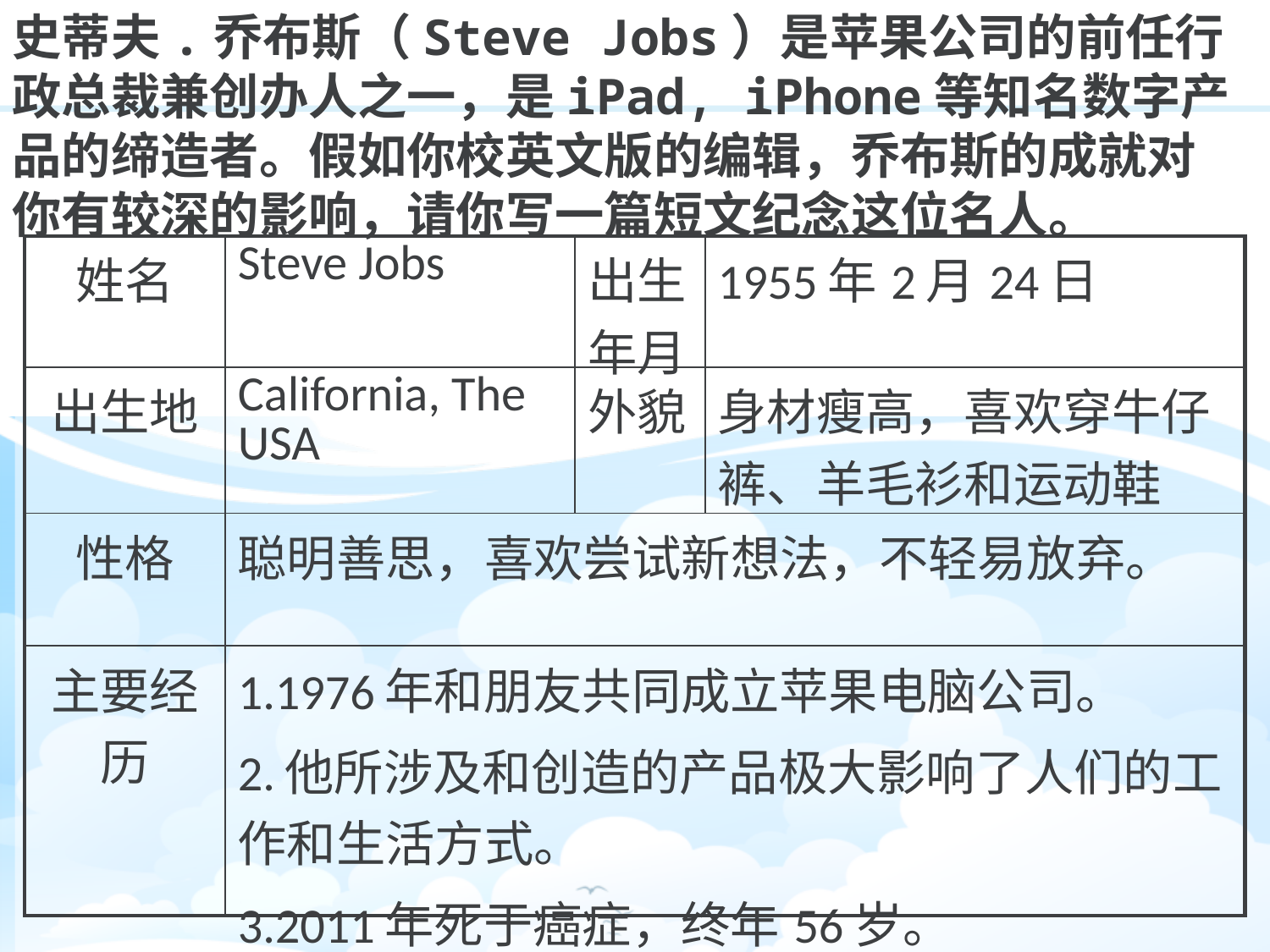

史蒂夫.乔布斯（Steve Jobs）是苹果公司的前任行政总裁兼创办人之一，是iPad, iPhone等知名数字产品的缔造者。假如你校英文版的编辑，乔布斯的成就对你有较深的影响，请你写一篇短文纪念这位名人。
| 姓名 | Steve Jobs | 出生年月 | 1955年2月24日 |
| --- | --- | --- | --- |
| 出生地 | California, The USA | 外貌 | 身材瘦高，喜欢穿牛仔裤、羊毛衫和运动鞋 |
| 性格 | 聪明善思，喜欢尝试新想法，不轻易放弃。 |  |  |
| 主要经历 | 1.1976年和朋友共同成立苹果电脑公司。 2.他所涉及和创造的产品极大影响了人们的工作和生活方式。 3.2011年死于癌症，终年56岁。 |  |  |